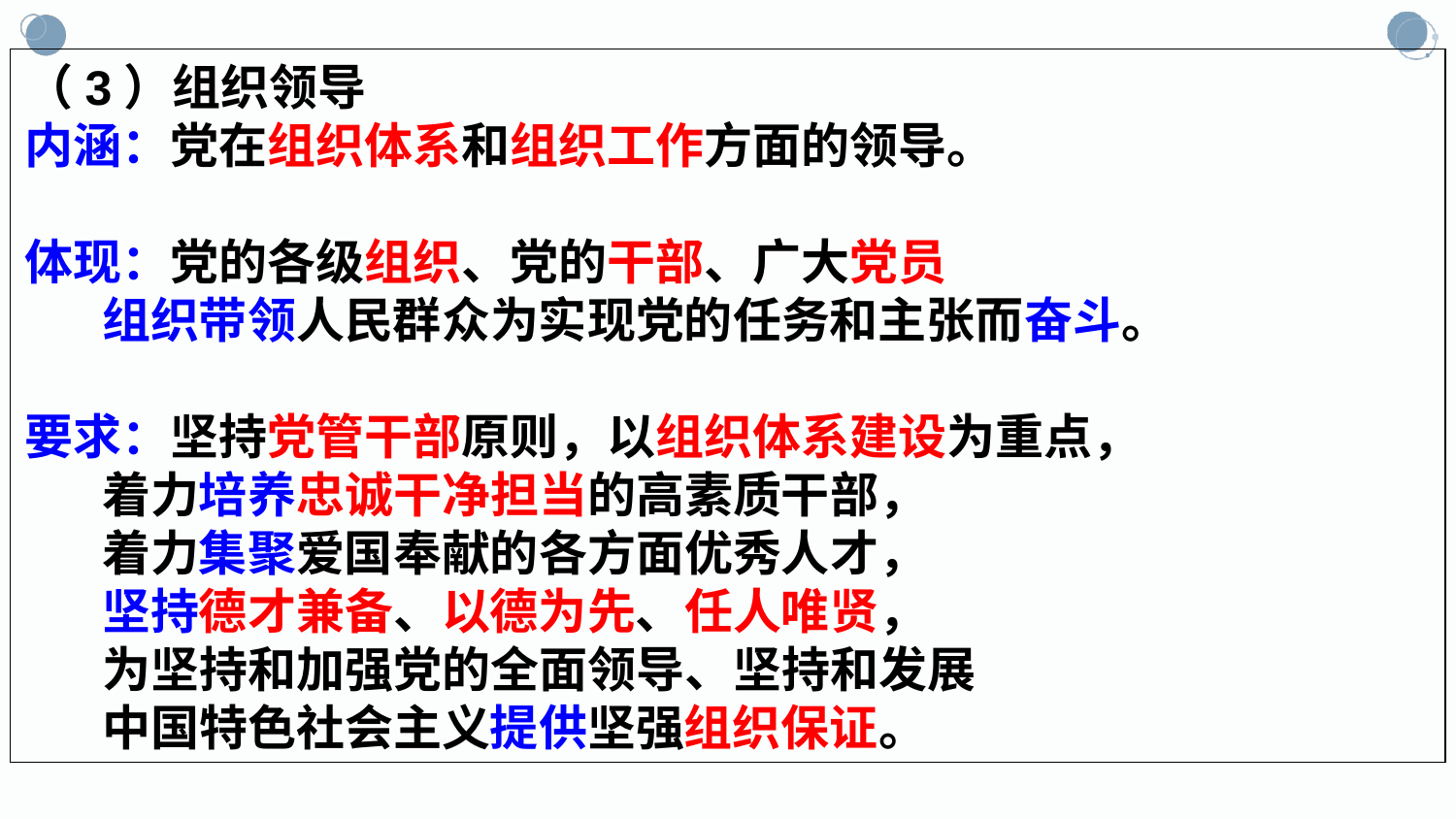

（3）组织领导
内涵：党在组织体系和组织工作方面的领导。

体现：党的各级组织、党的干部、广大党员
      组织带领人民群众为实现党的任务和主张而奋斗。

要求：坚持党管干部原则，以组织体系建设为重点，
      着力培养忠诚干净担当的高素质干部，
      着力集聚爱国奉献的各方面优秀人才，
      坚持德才兼备、以德为先、任人唯贤，
      为坚持和加强党的全面领导、坚持和发展
      中国特色社会主义提供坚强组织保证。